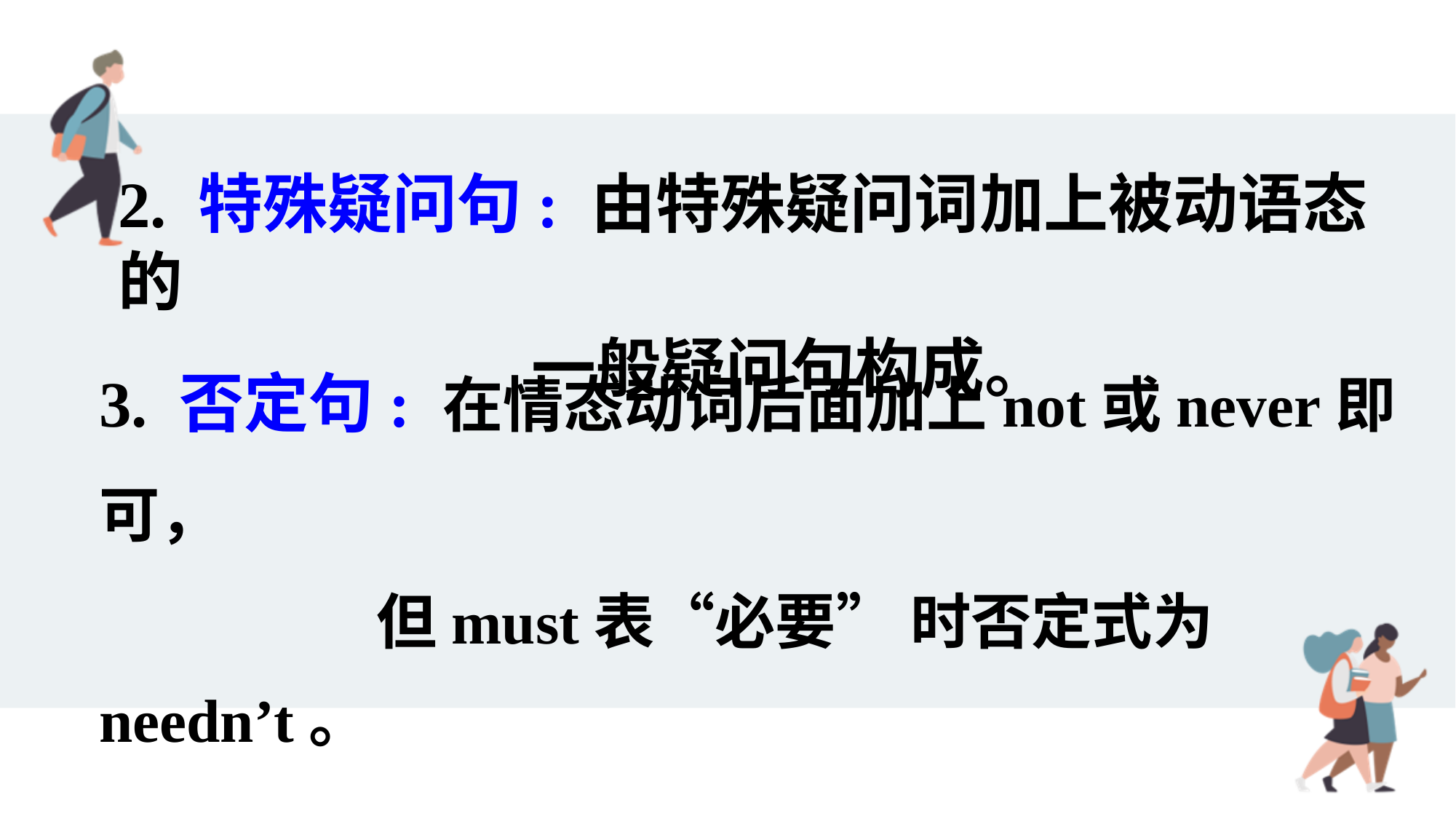

2. 特殊疑问句: 由特殊疑问词加上被动语态的
                           一般疑问句构成。
3. 否定句: 在情态动词后面加上not或never即可，
                   但must表“必要” 时否定式为needn’t。